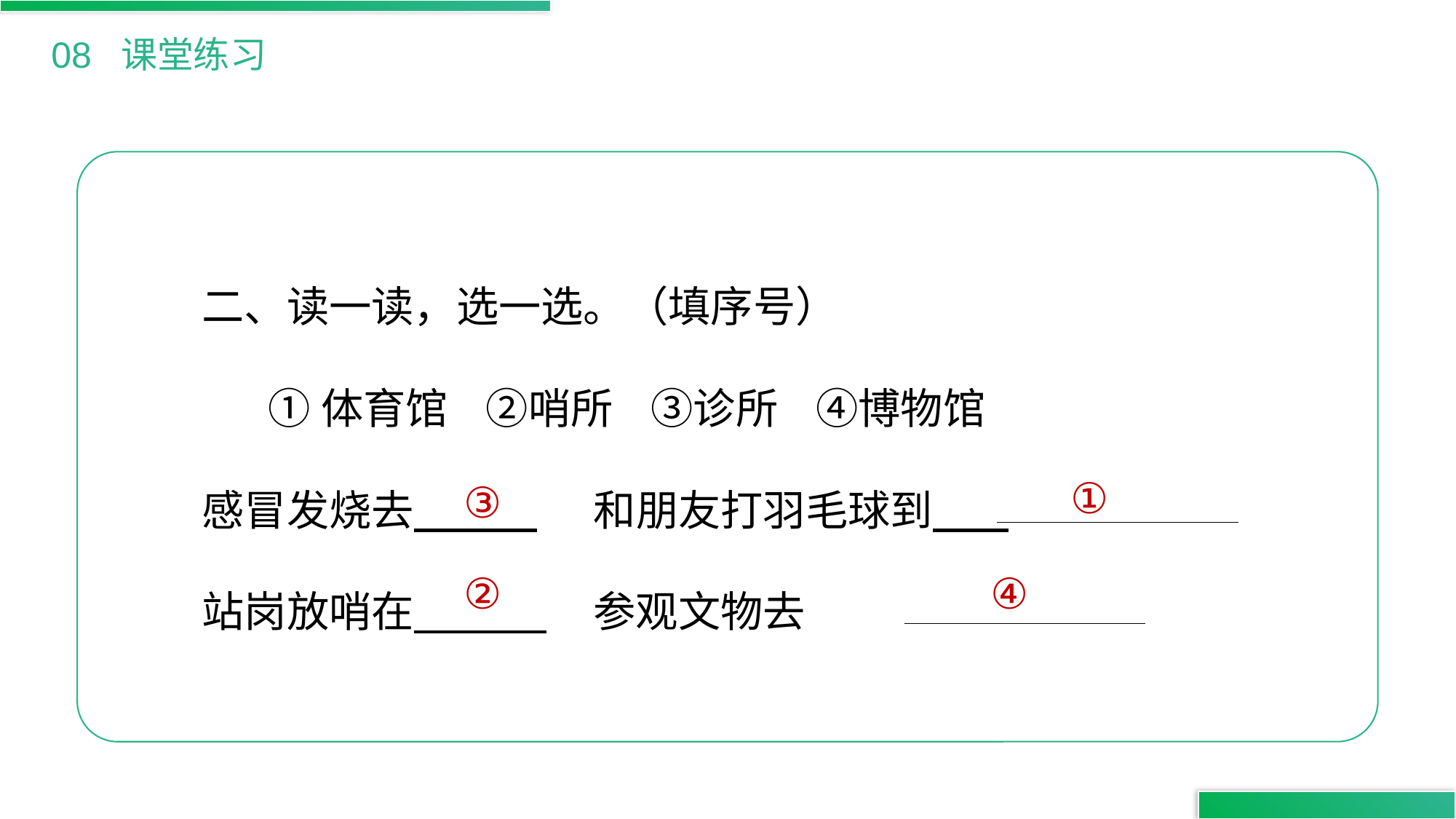

08  课堂练习
二、读一读，选一选。（填序号）
       ①体育馆    ②哨所    ③诊所    ④博物馆
感冒发烧去                   和朋友打羽毛球到
站岗放哨在                   参观文物去
①
③
②
④